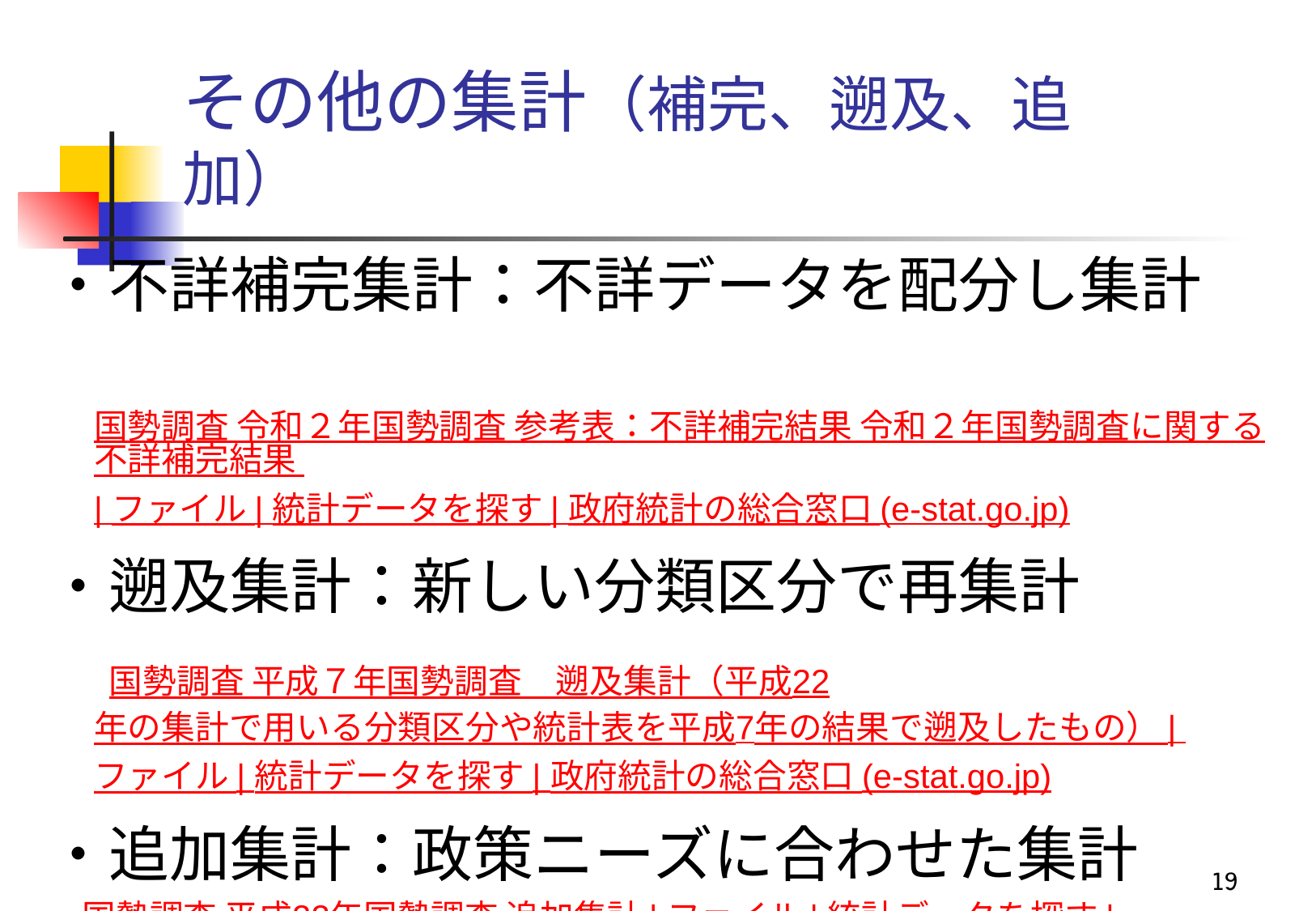

# その他の集計（補完、遡及、追加）
・不詳補完集計：不詳データを配分し集計
　国勢調査 令和２年国勢調査 参考表：不詳補完結果 令和２年国勢調査に関する不詳補完結果 | ファイル | 統計データを探す | 政府統計の総合窓口 (e-stat.go.jp)
・遡及集計：新しい分類区分で再集計
　国勢調査 平成７年国勢調査　遡及集計（平成22年の集計で用いる分類区分や統計表を平成7年の結果で遡及したもの） | ファイル | 統計データを探す | 政府統計の総合窓口 (e-stat.go.jp)
・追加集計：政策ニーズに合わせた集計
　国勢調査 平成22年国勢調査 追加集計 | ファイル | 統計データを探す | 政府統計の総合窓口 (e-stat.go.jp)

19